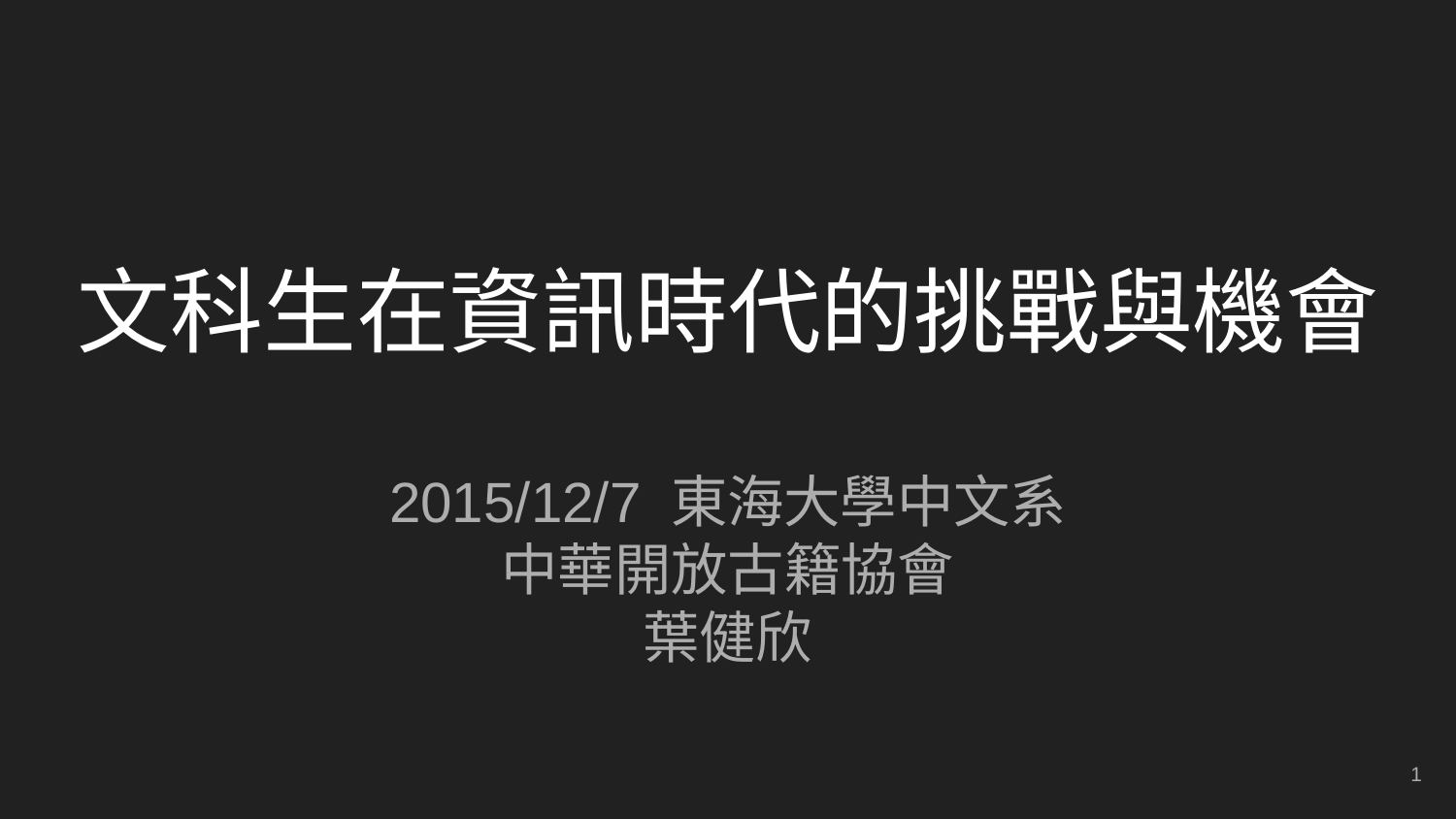

# 文科生在資訊時代的挑戰與機會
2015/12/7 東海大學中文系
中華開放古籍協會
葉健欣

1